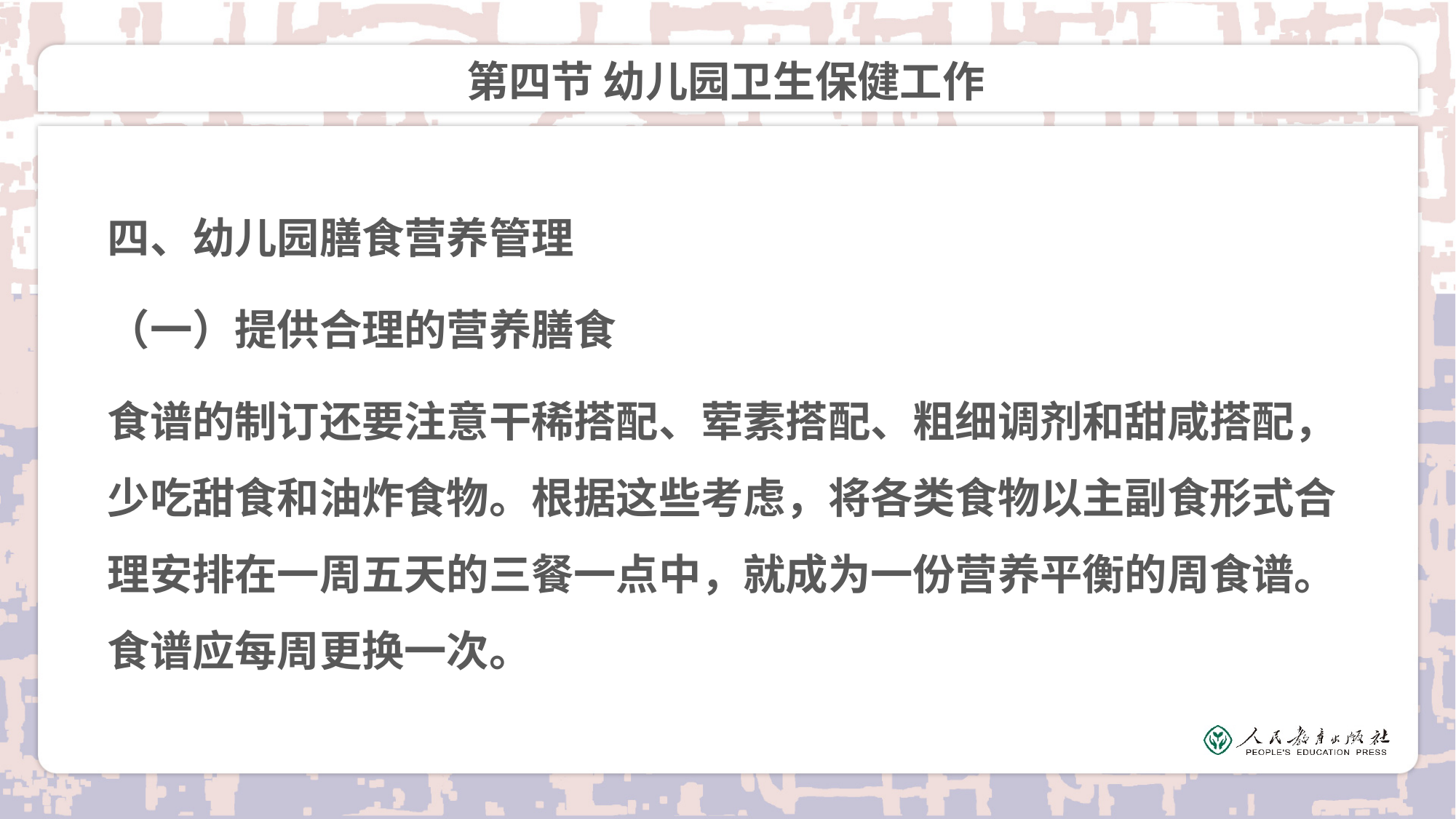

# 第四节 幼儿园卫生保健工作
四、幼儿园膳食营养管理
（一）提供合理的营养膳食
食谱的制订还要注意干稀搭配、荤素搭配、粗细调剂和甜咸搭配，少吃甜食和油炸食物。根据这些考虑，将各类食物以主副食形式合理安排在一周五天的三餐一点中，就成为一份营养平衡的周食谱。食谱应每周更换一次。